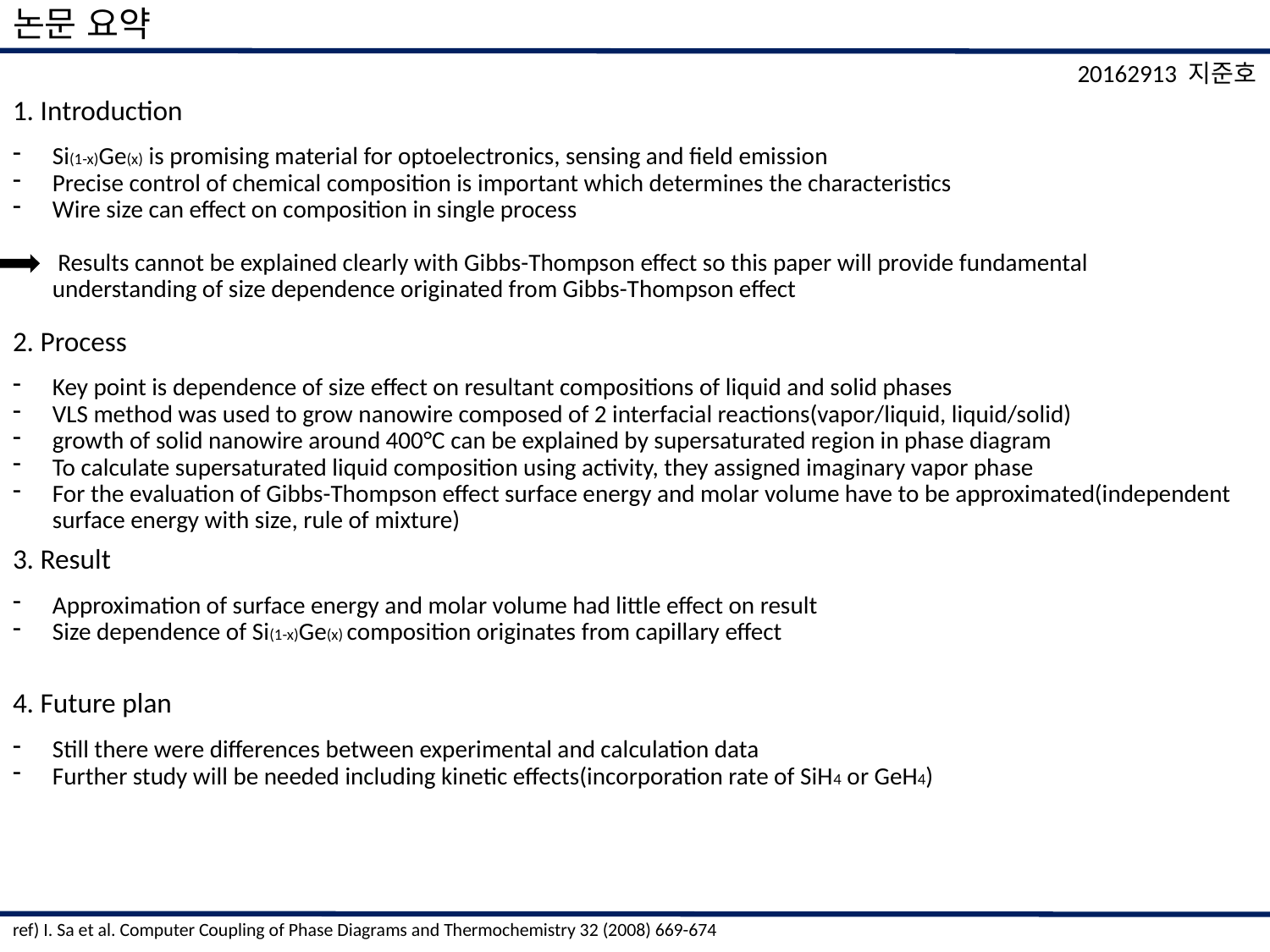

# 논문 요약
20162913 지준호
1. Introduction
Si(1-x)Ge(x) is promising material for optoelectronics, sensing and field emission
Precise control of chemical composition is important which determines the characteristics
Wire size can effect on composition in single process

 Results cannot be explained clearly with Gibbs-Thompson effect so this paper will provide fundamental understanding of size dependence originated from Gibbs-Thompson effect

2. Process
Key point is dependence of size effect on resultant compositions of liquid and solid phases
VLS method was used to grow nanowire composed of 2 interfacial reactions(vapor/liquid, liquid/solid)
growth of solid nanowire around 400°C can be explained by supersaturated region in phase diagram
To calculate supersaturated liquid composition using activity, they assigned imaginary vapor phase
For the evaluation of Gibbs-Thompson effect surface energy and molar volume have to be approximated(independent surface energy with size, rule of mixture)

3. Result
Approximation of surface energy and molar volume had little effect on result
Size dependence of Si(1-x)Ge(x) composition originates from capillary effect

4. Future plan
Still there were differences between experimental and calculation data
Further study will be needed including kinetic effects(incorporation rate of SiH4 or GeH4)

ref) I. Sa et al. Computer Coupling of Phase Diagrams and Thermochemistry 32 (2008) 669-674